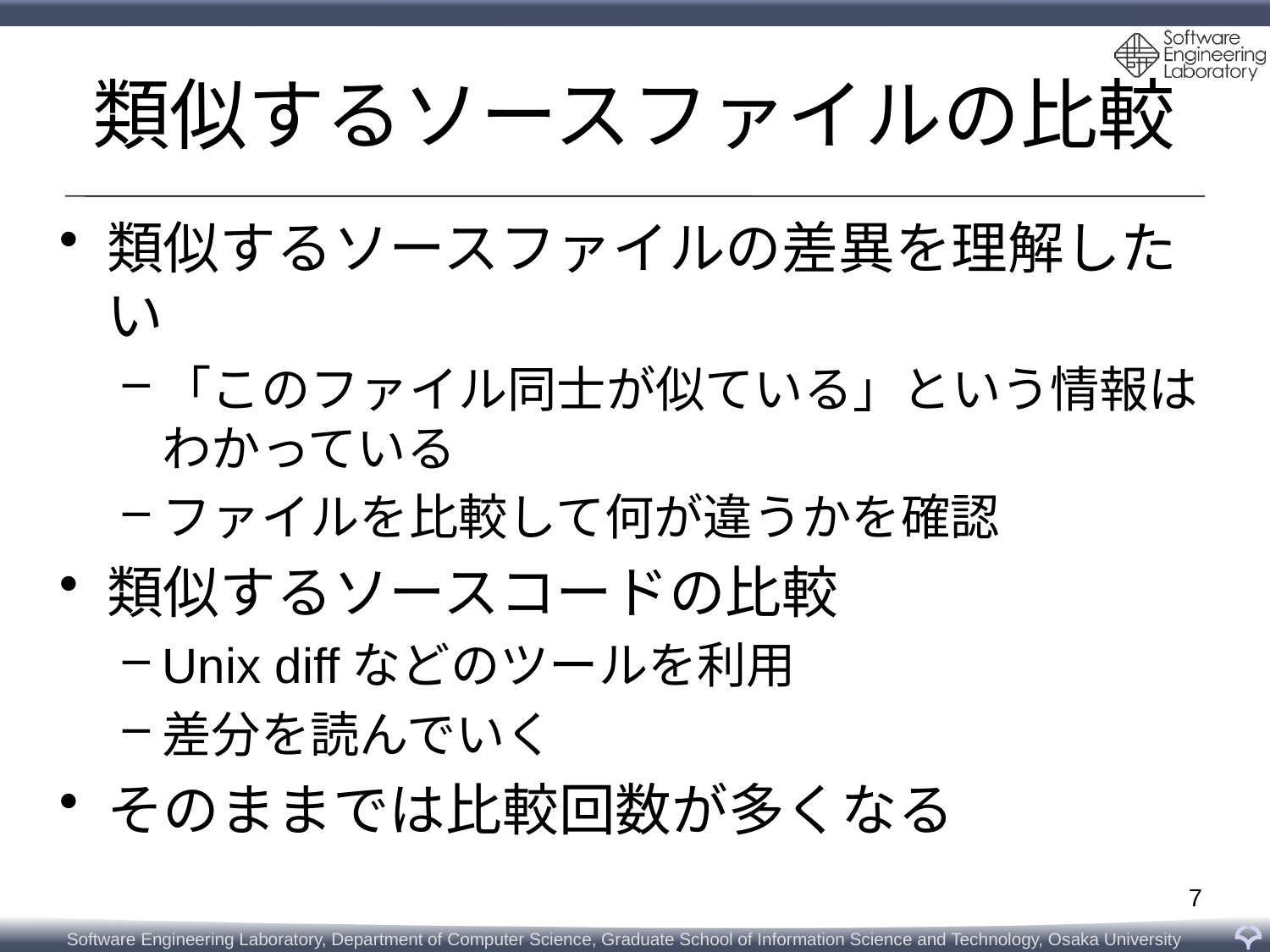

# 類似するソースファイルの比較
類似するソースファイルの差異を理解したい
「このファイル同士が似ている」という情報は
わかっている
ファイルを比較して何が違うかを確認
類似するソースコードの比較
Unix diffなどのツールを利用
差分を読んでいく
そのままでは比較回数が多くなる
7